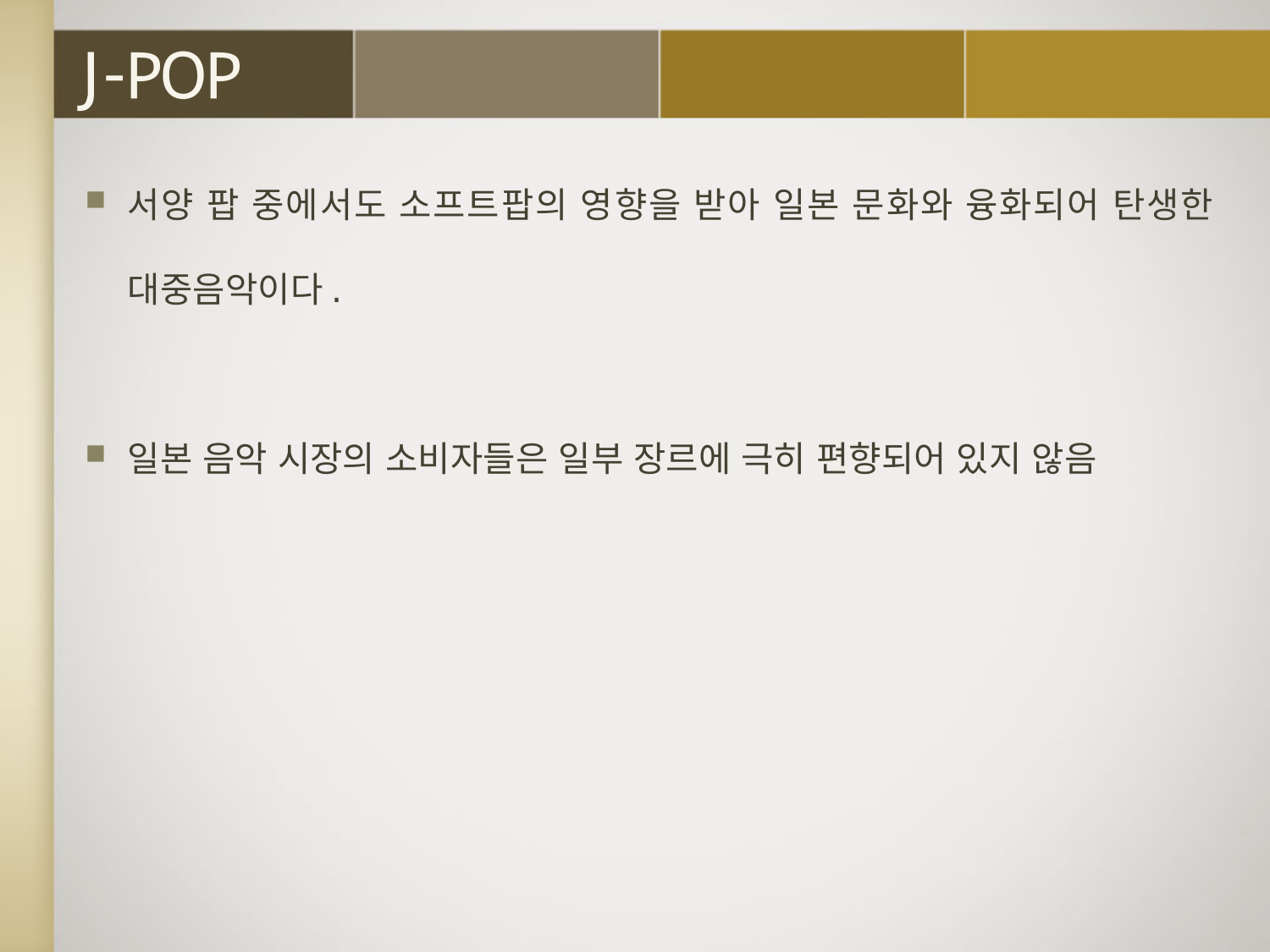

# J-POP
서양 팝 중에서도 소프트팝의 영향을 받아 일본 문화와 융화되어 탄생한 대중음악이다.

일본 음악 시장의 소비자들은 일부 장르에 극히 편향되어 있지 않음